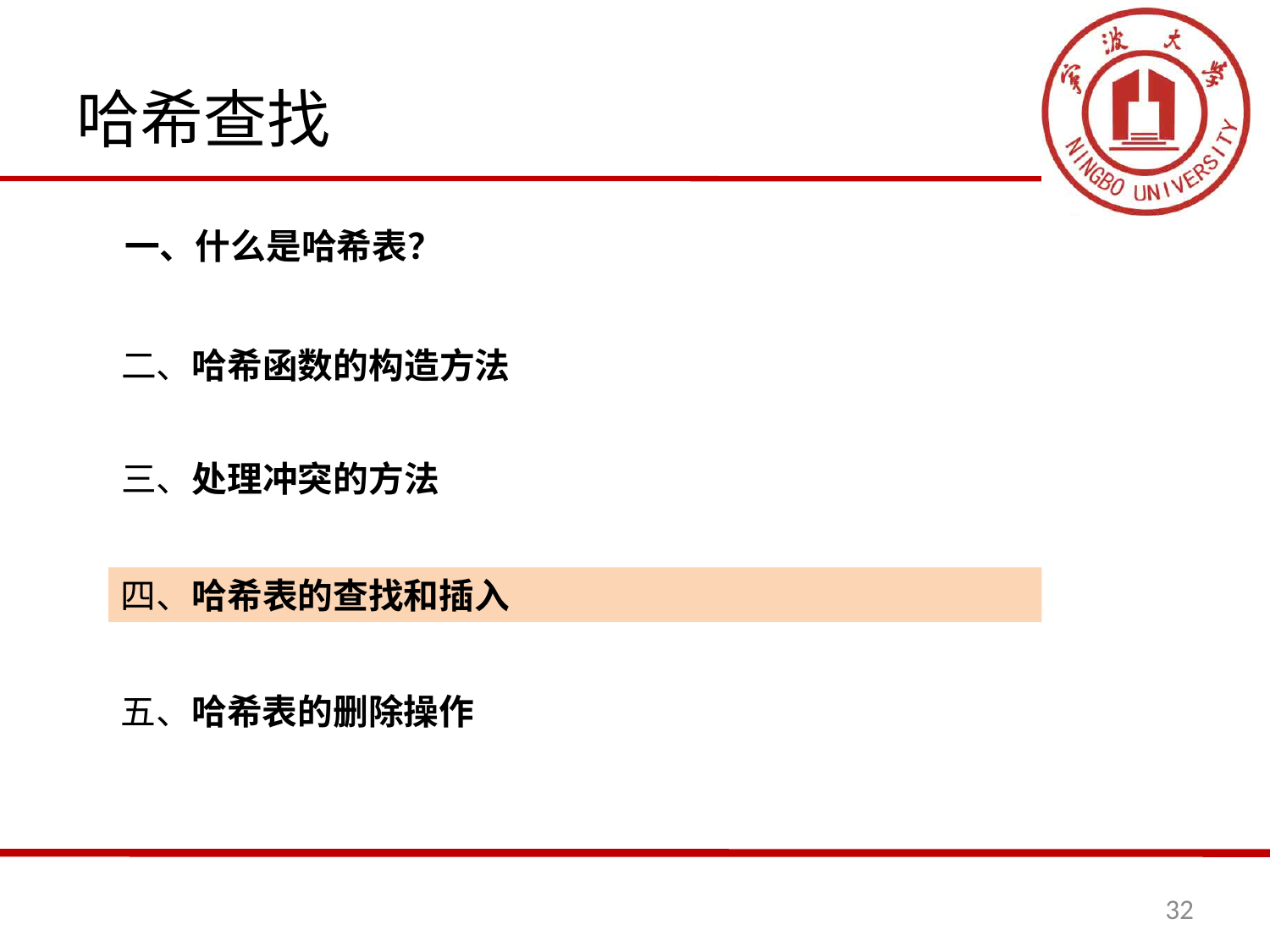

# 哈希查找
 一、什么是哈希表？
二、哈希函数的构造方法
三、处理冲突的方法
四、哈希表的查找和插入
五、哈希表的删除操作
32